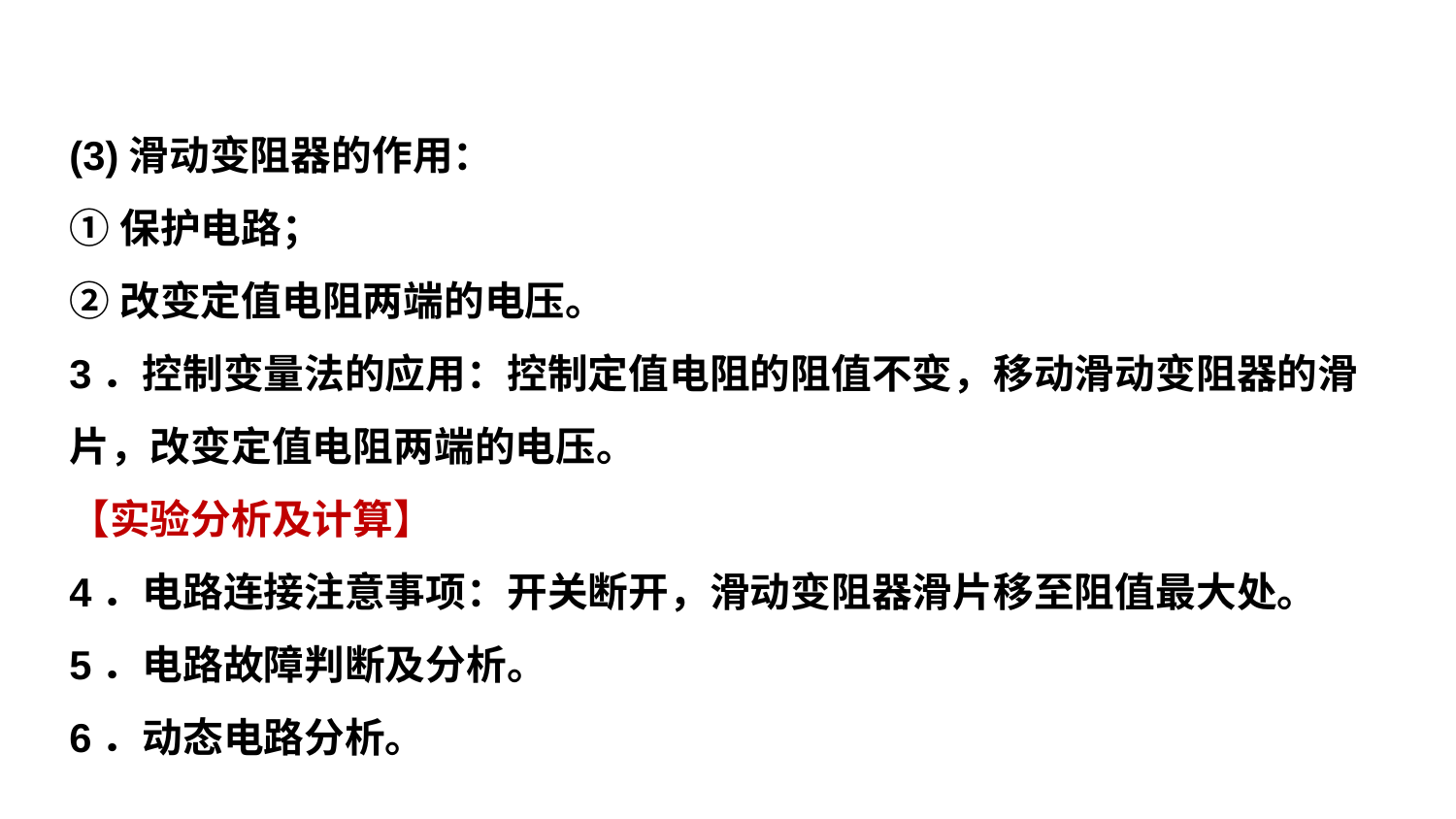

(3)滑动变阻器的作用：
①保护电路；
②改变定值电阻两端的电压。
3．控制变量法的应用：控制定值电阻的阻值不变，移动滑动变阻器的滑片，改变定值电阻两端的电压。
【实验分析及计算】
4．电路连接注意事项：开关断开，滑动变阻器滑片移至阻值最大处。
5．电路故障判断及分析。
6．动态电路分析。